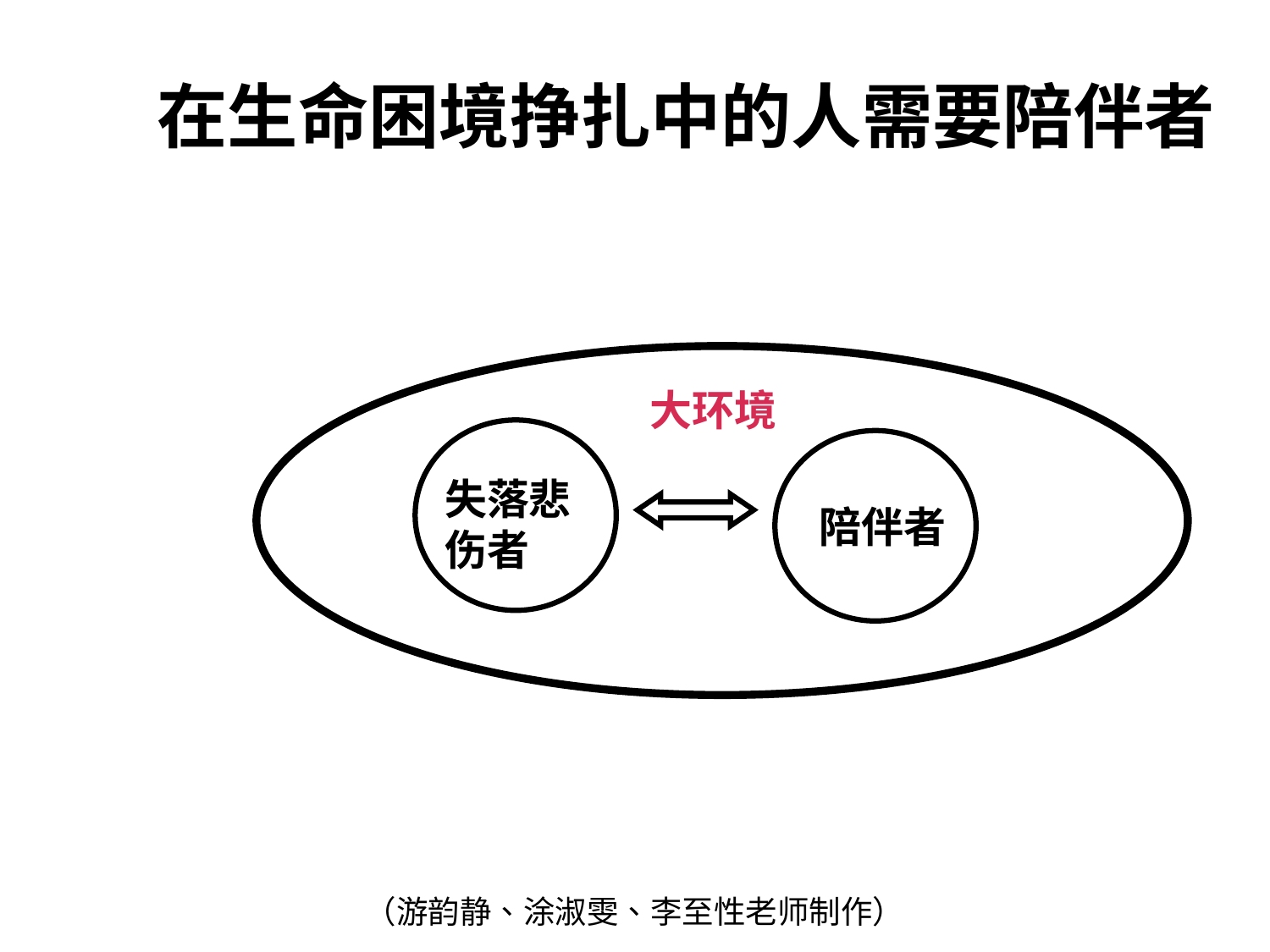

在生命困境挣扎中的人需要陪伴者

大环境

陪伴者
失落悲伤者
（游韵静、涂淑雯、李至性老师制作）